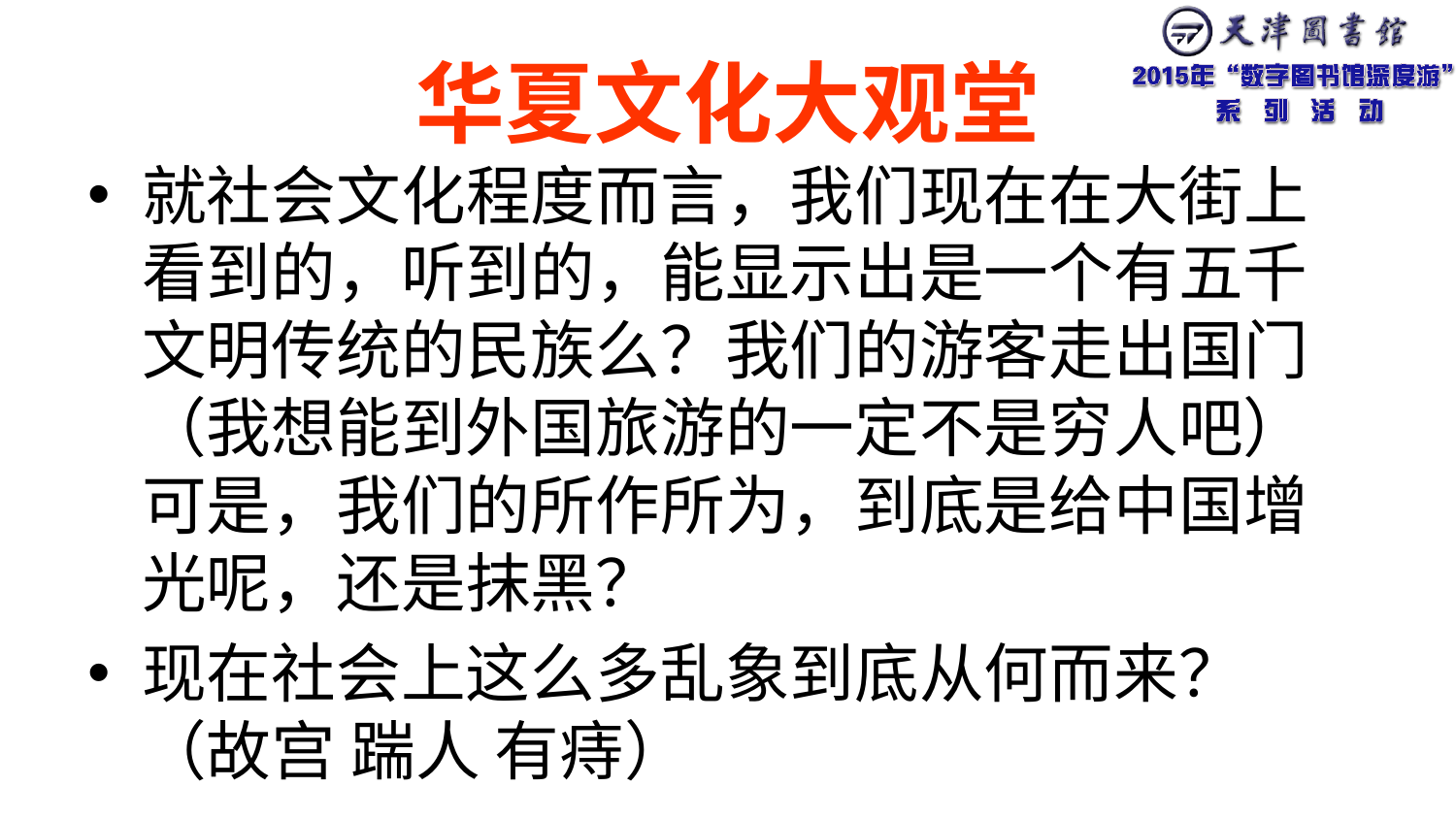

# 华夏文化大观堂
就社会文化程度而言，我们现在在大街上看到的，听到的，能显示出是一个有五千文明传统的民族么？我们的游客走出国门（我想能到外国旅游的一定不是穷人吧）可是，我们的所作所为，到底是给中国增光呢，还是抹黑？
现在社会上这么多乱象到底从何而来？（故宫 踹人 有痔）